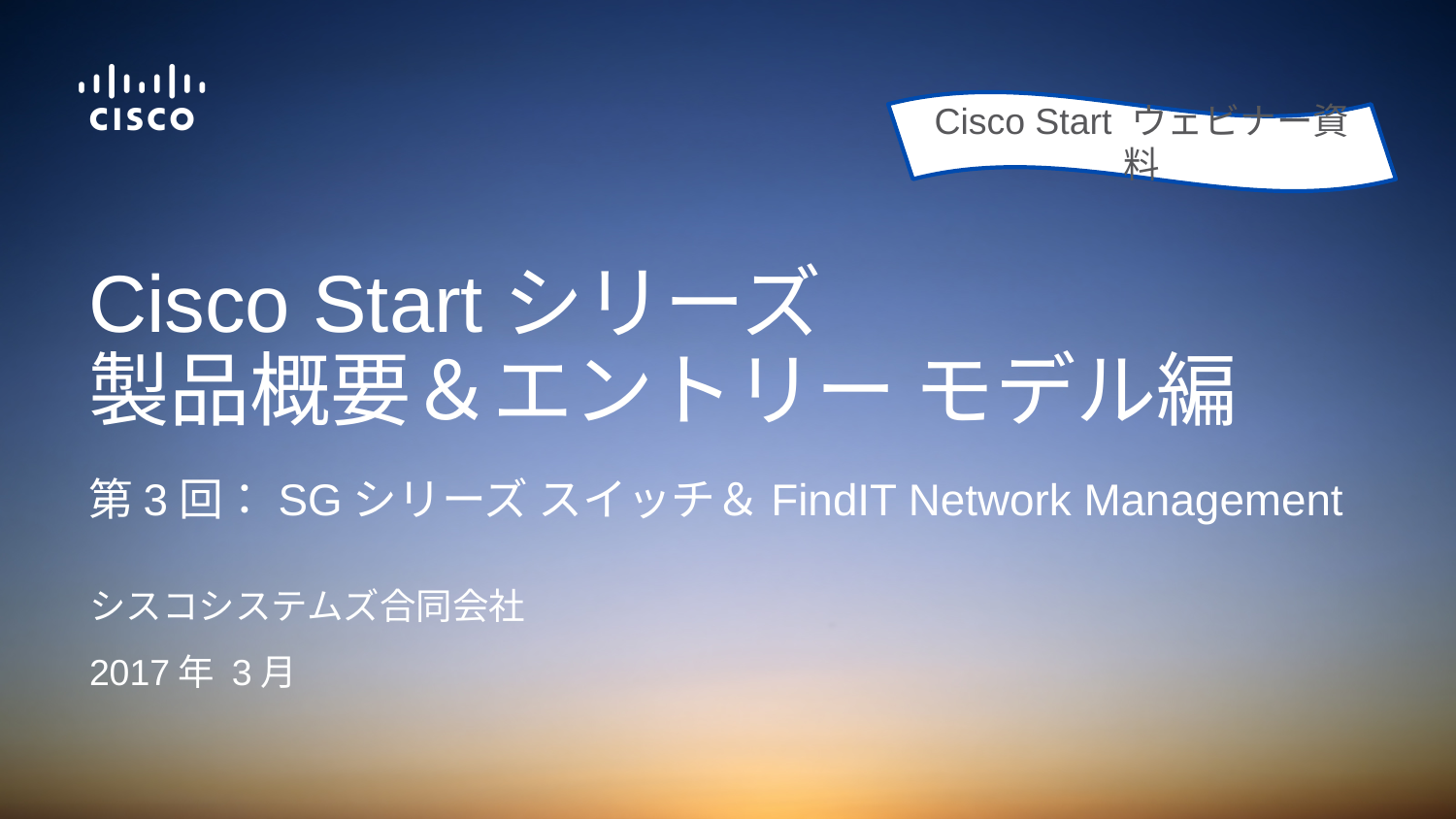

Cisco Start ウェビナー資料
# Cisco Startシリーズ 製品概要＆エントリー モデル編
第3回：SGシリーズ スイッチ＆FindIT Network Management
シスコシステムズ合同会社
2017年 3月